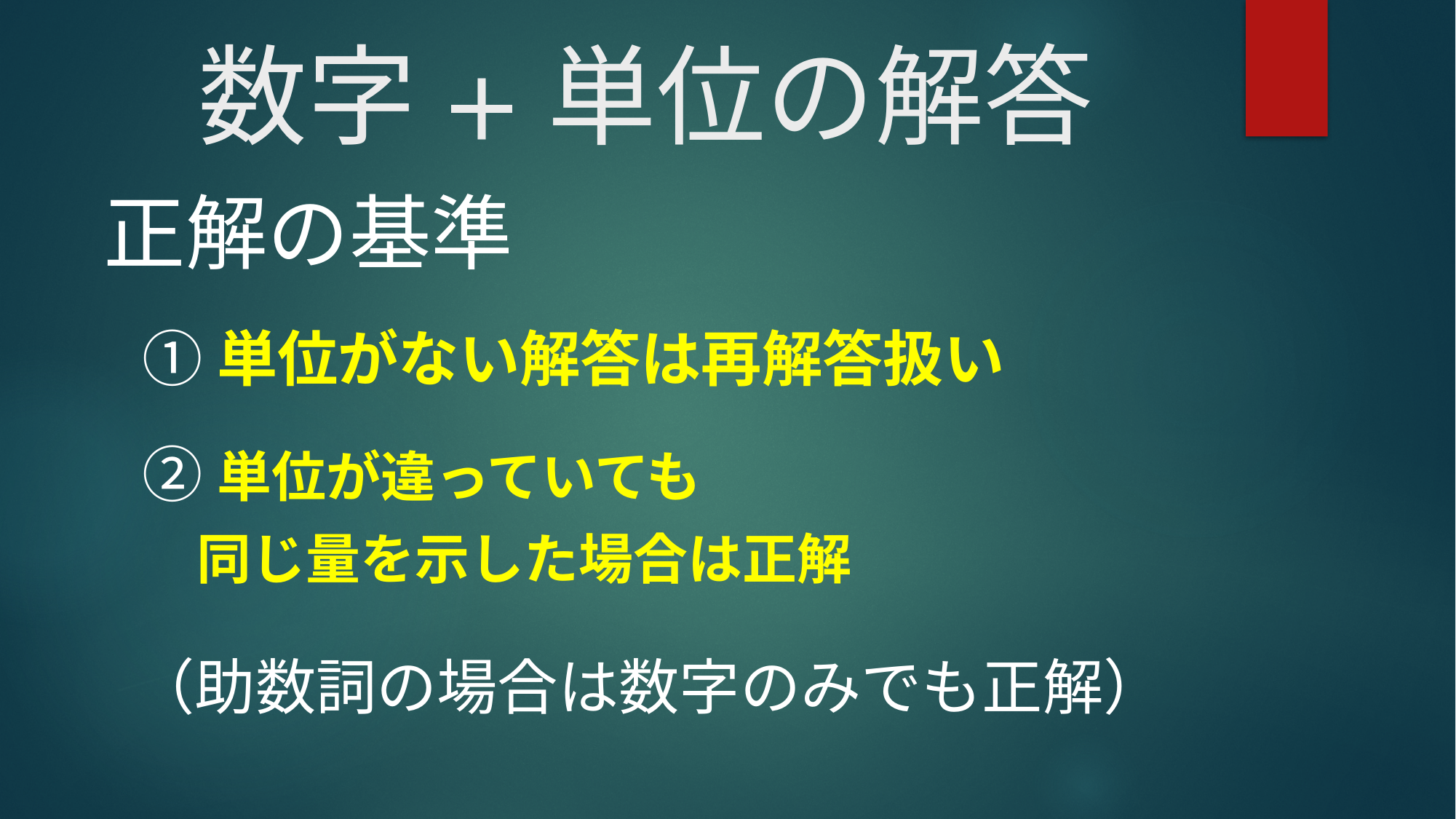

# 数字+単位の解答
正解の基準
①単位がない解答は再解答扱い
②単位が違っていても
　同じ量を示した場合は正解
（助数詞の場合は数字のみでも正解）